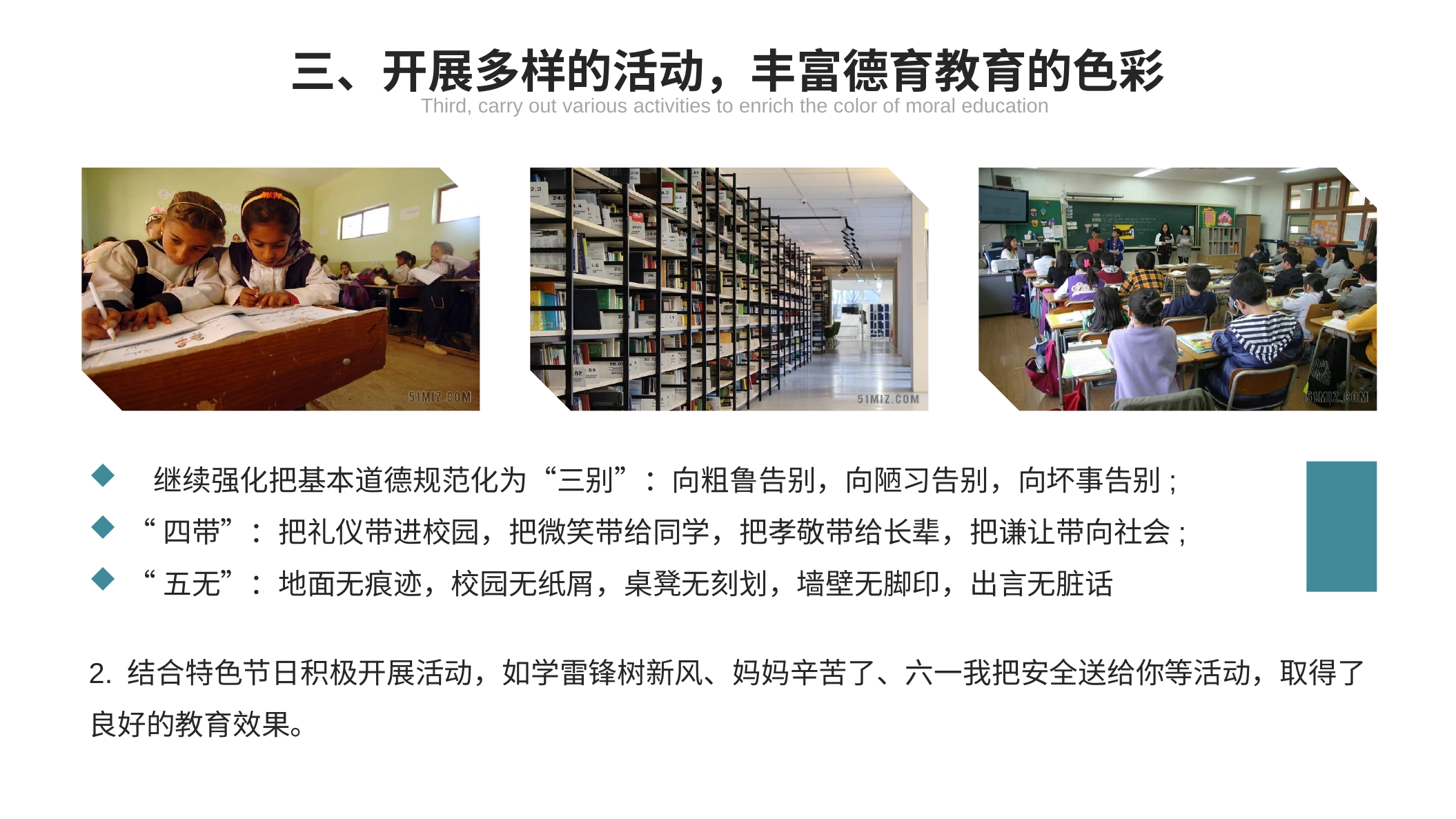

三、开展多样的活动，丰富德育教育的色彩
Third, carry out various activities to enrich the color of moral education

   继续强化把基本道德规范化为“三别”：向粗鲁告别，向陋习告别，向坏事告别;
“四带”：把礼仪带进校园，把微笑带给同学，把孝敬带给长辈，把谦让带向社会;
“五无”：地面无痕迹，校园无纸屑，桌凳无刻划，墙壁无脚印，出言无脏话

2. 结合特色节日积极开展活动，如学雷锋树新风、妈妈辛苦了、六一我把安全送给你等活动，取得了良好的教育效果。